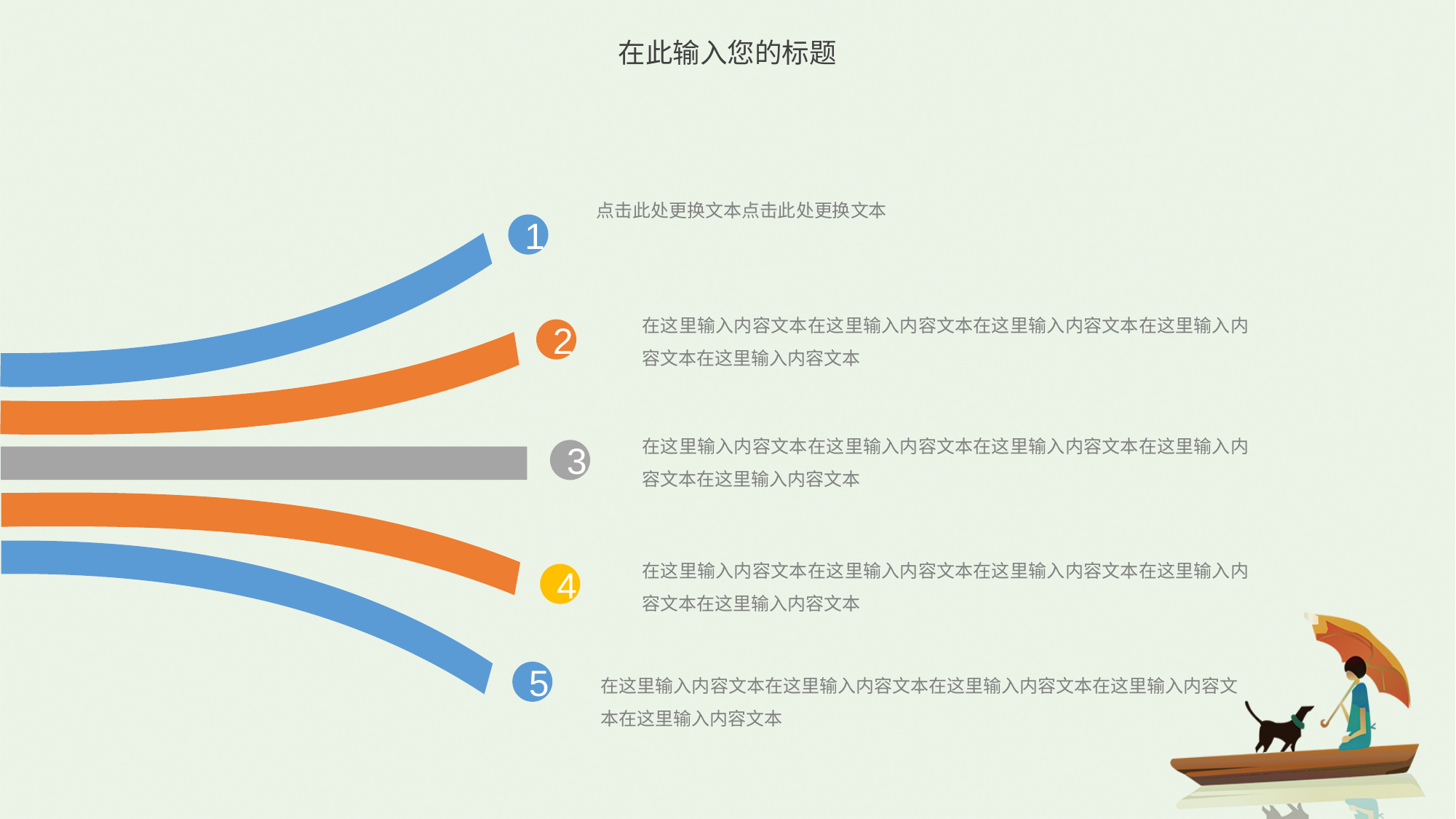

点击此处更换文本点击此处更换文本

1

在这里输入内容文本在这里输入内容文本在这里输入内容文本在这里输入内容文本在这里输入内容文本
2

在这里输入内容文本在这里输入内容文本在这里输入内容文本在这里输入内容文本在这里输入内容文本
3

在这里输入内容文本在这里输入内容文本在这里输入内容文本在这里输入内容文本在这里输入内容文本
4
在这里输入内容文本在这里输入内容文本在这里输入内容文本在这里输入内容文本在这里输入内容文本
5